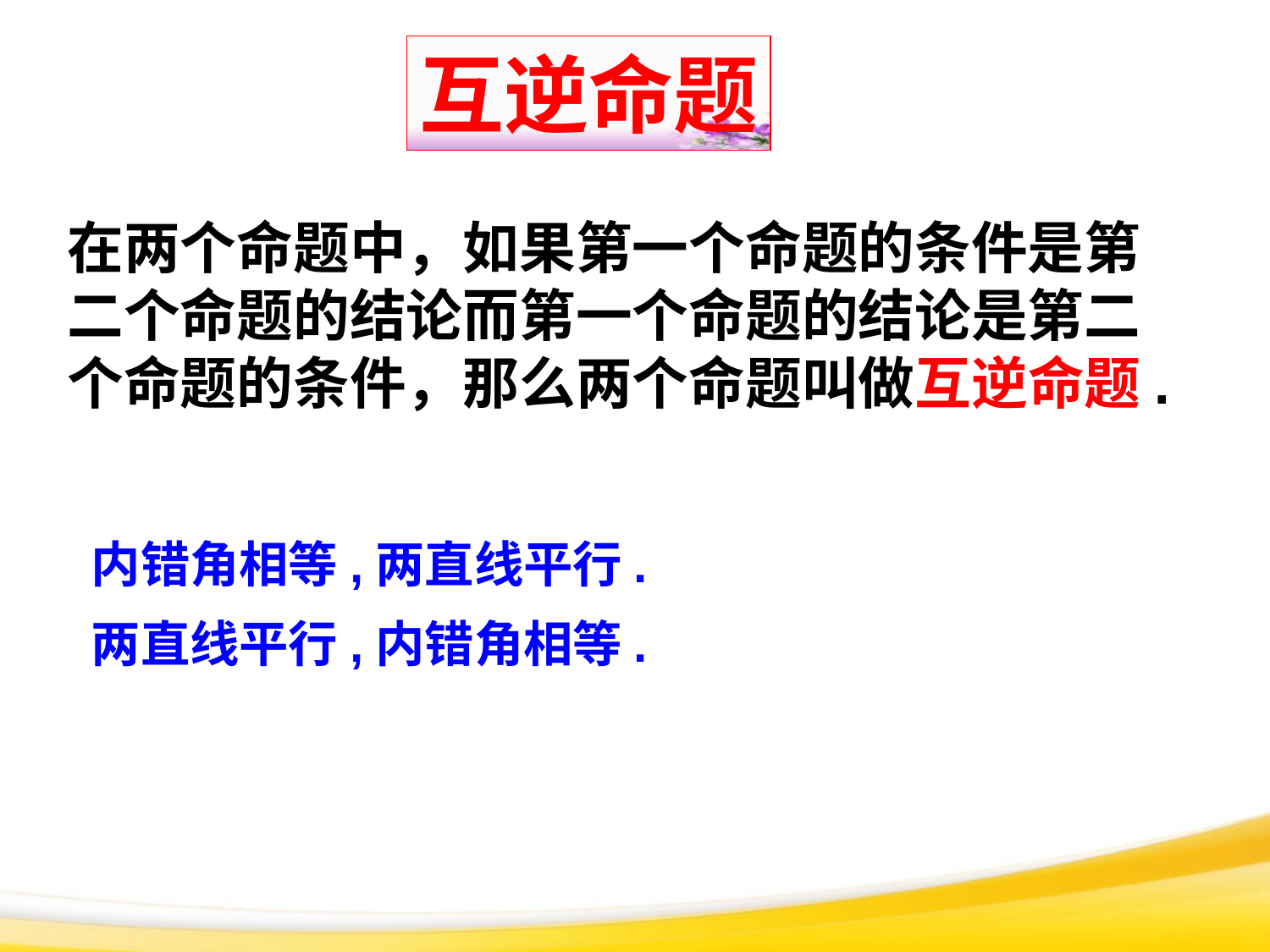

互逆命题
在两个命题中，如果第一个命题的条件是第二个命题的结论而第一个命题的结论是第二个命题的条件，那么两个命题叫做互逆命题.
内错角相等,两直线平行.
两直线平行,内错角相等.